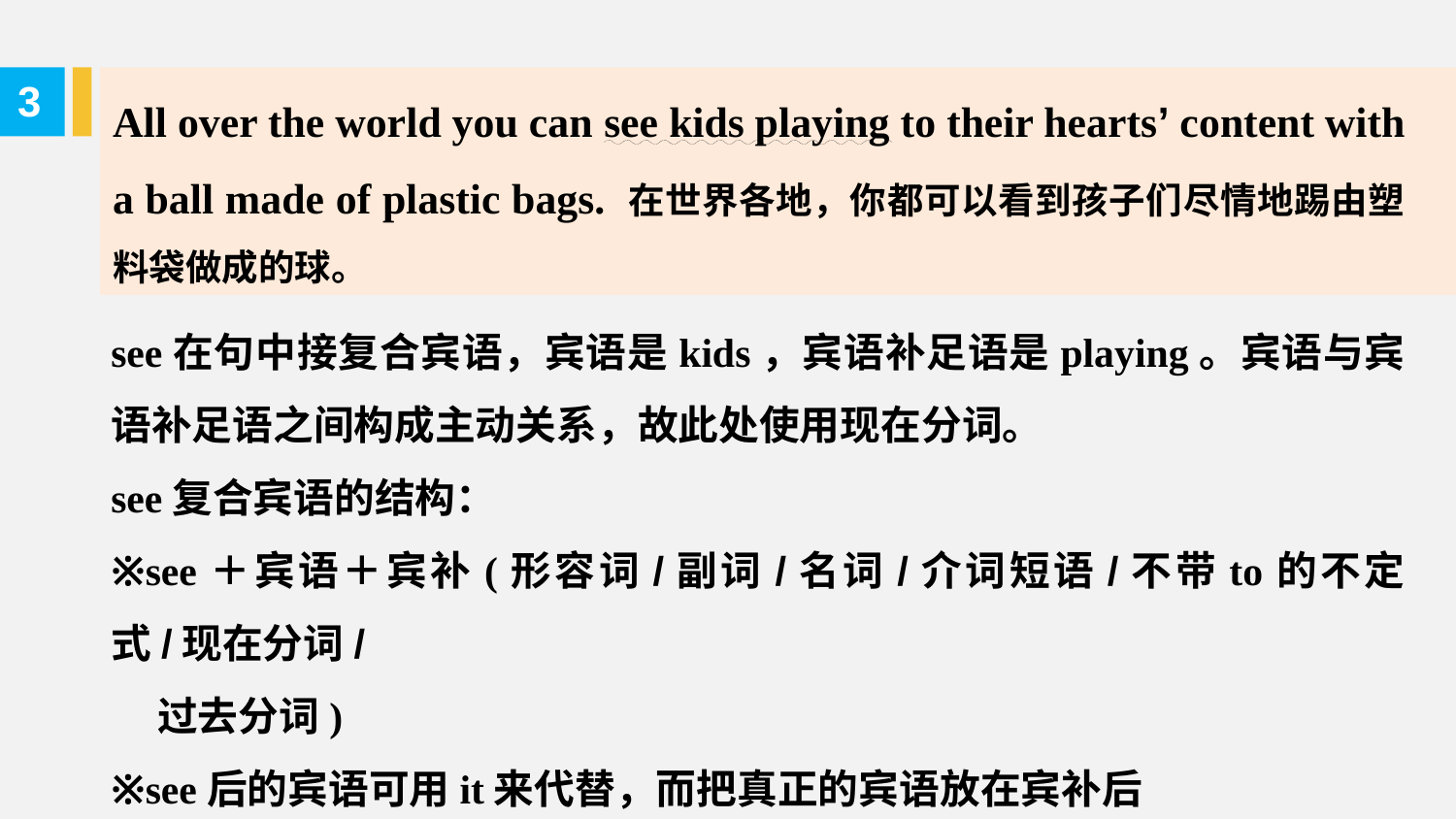

All over the world you can see kids playing to their hearts’ content with a ball made of plastic bags. 在世界各地，你都可以看到孩子们尽情地踢由塑料袋做成的球。

3
see在句中接复合宾语，宾语是kids，宾语补足语是playing。宾语与宾语补足语之间构成主动关系，故此处使用现在分词。
see复合宾语的结构：
※see＋宾语＋宾补(形容词/副词/名词/介词短语/不带to的不定式/现在分词/
    过去分词)
※see后的宾语可用it来代替，而把真正的宾语放在宾补后